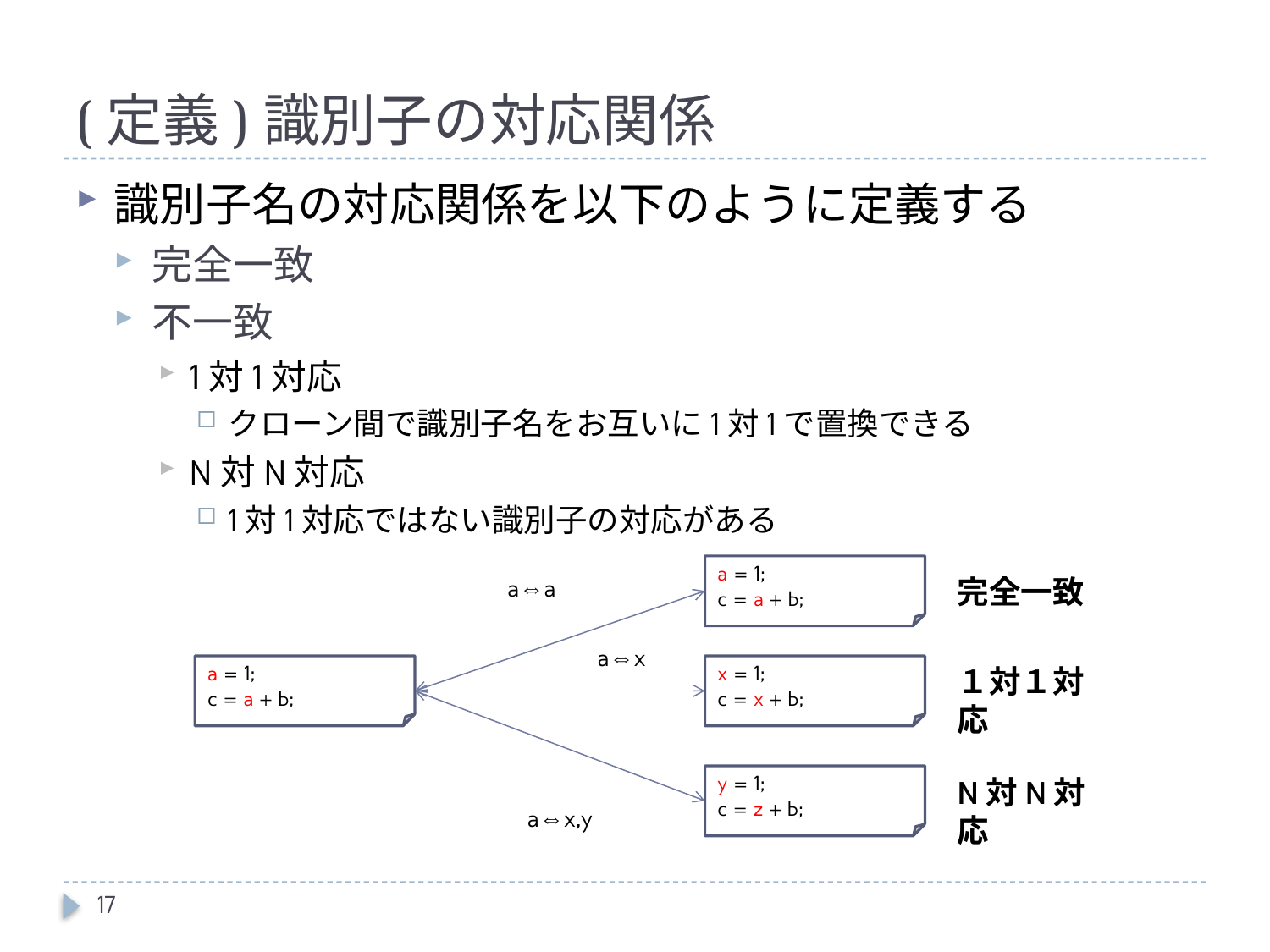

# (定義)識別子の対応関係
識別子名の対応関係を以下のように定義する
完全一致
不一致
1対1対応
クローン間で識別子名をお互いに1対1で置換できる
N対N対応
1対1対応ではない識別子の対応がある
a = 1;
c = a + b;
a⇔a
完全一致
a⇔x
a = 1;
c = a + b;
x = 1;
c = x + b;
１対１対応
y = 1;
c = z + b;
N対N対応
a⇔x,y
17